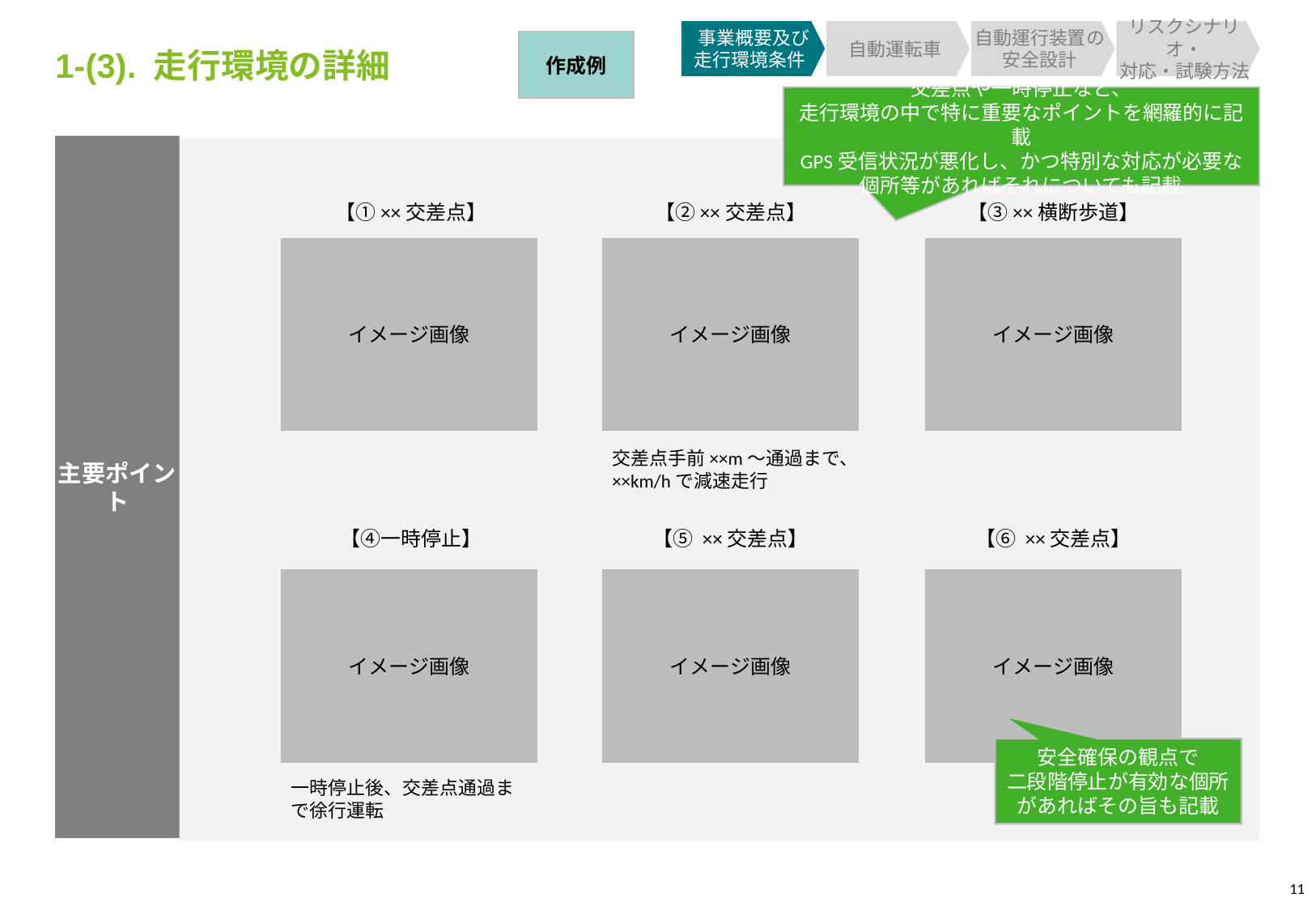

事業概要及び
走行環境条件
自動運転車
自動運行装置の安全設計
リスクシナリオ・
対応・試験方法
作成例
1-(3). 走行環境の詳細
交差点や一時停止など、
走行環境の中で特に重要なポイントを網羅的に記載
GPS受信状況が悪化し、かつ特別な対応が必要な個所等があればそれについても記載
主要ポイント

【①××交差点】
【②××交差点】
【③××横断歩道】
イメージ画像
イメージ画像
イメージ画像
交差点手前××m～通過まで、××km/hで減速走行

【④一時停止】
【⑤ ××交差点】
【⑥ ××交差点】
イメージ画像
イメージ画像
イメージ画像
安全確保の観点で
二段階停止が有効な個所があればその旨も記載
一時停止後、交差点通過まで徐行運転

11